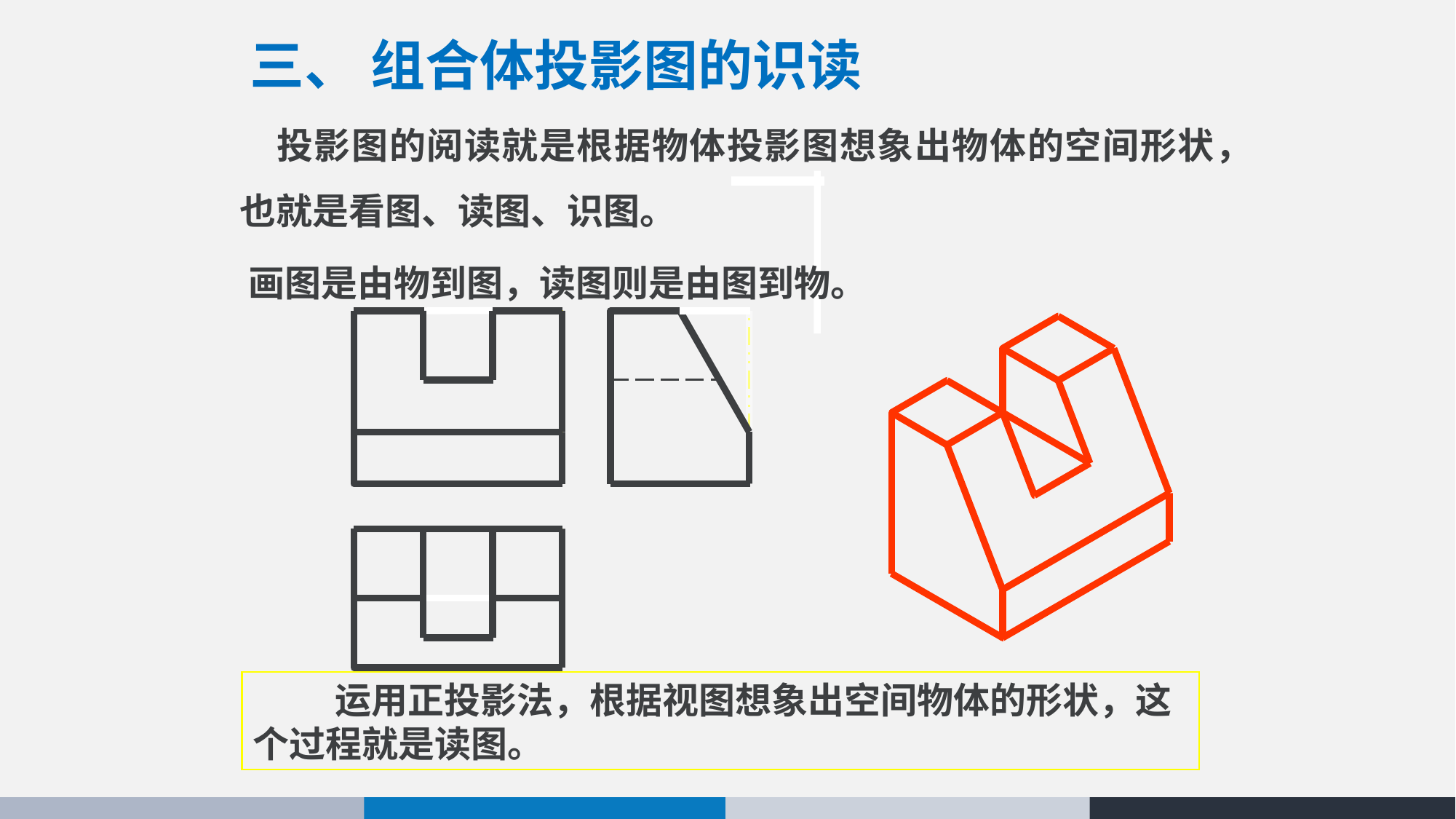

# 三、 组合体投影图的识读
    投影图的阅读就是根据物体投影图想象出物体的空间形状，也就是看图、读图、识图。

画图是由物到图，读图则是由图到物。

         运用正投影法，根据视图想象出空间物体的形状，这个过程就是读图。